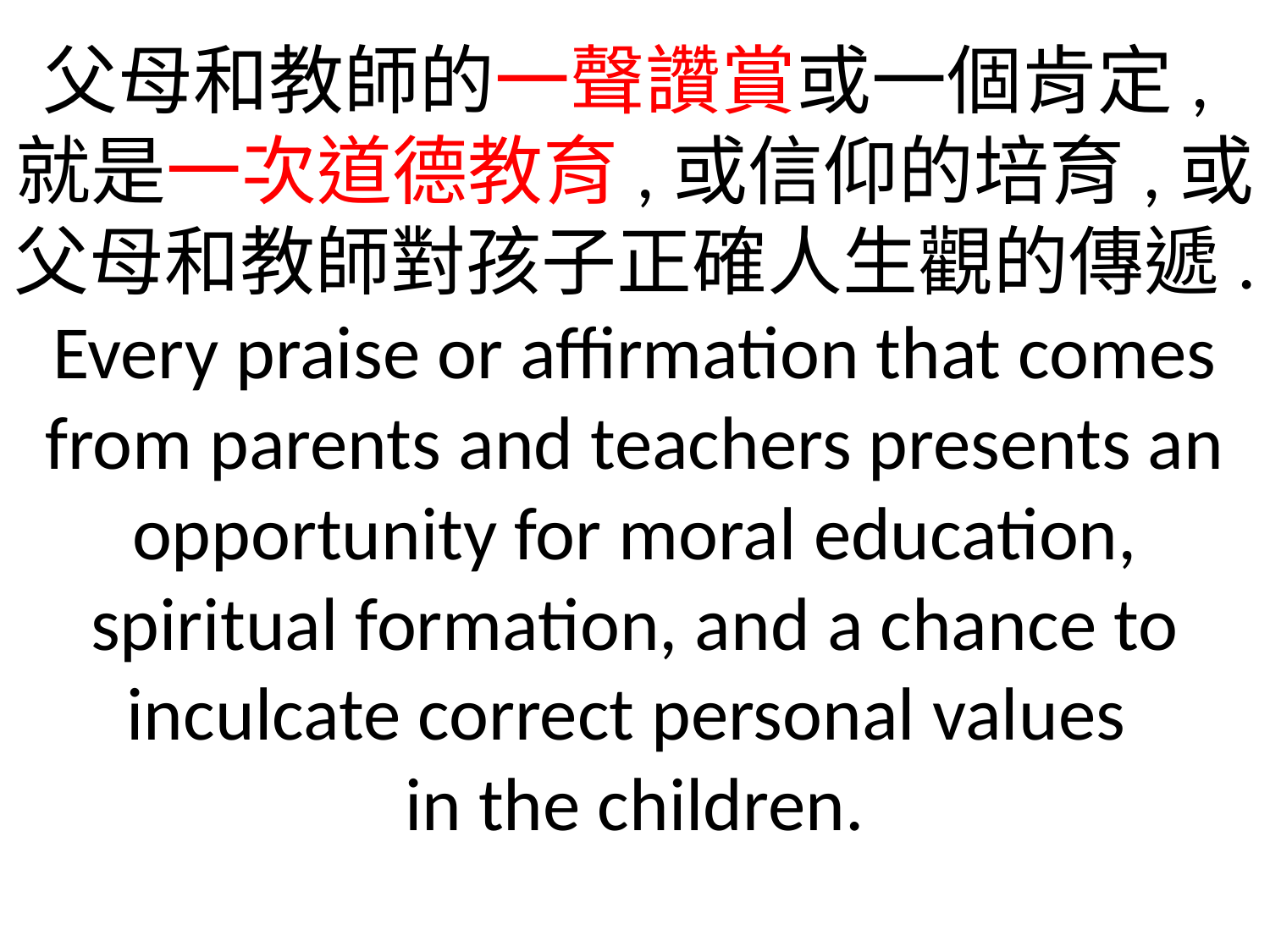

父母和教師的一聲讚賞或一個肯定,就是一次道德教育,或信仰的培育,或父母和教師對孩子正確人生觀的傳遞.
Every praise or affirmation that comes from parents and teachers presents an opportunity for moral education, spiritual formation, and a chance to inculcate correct personal values
in the children.